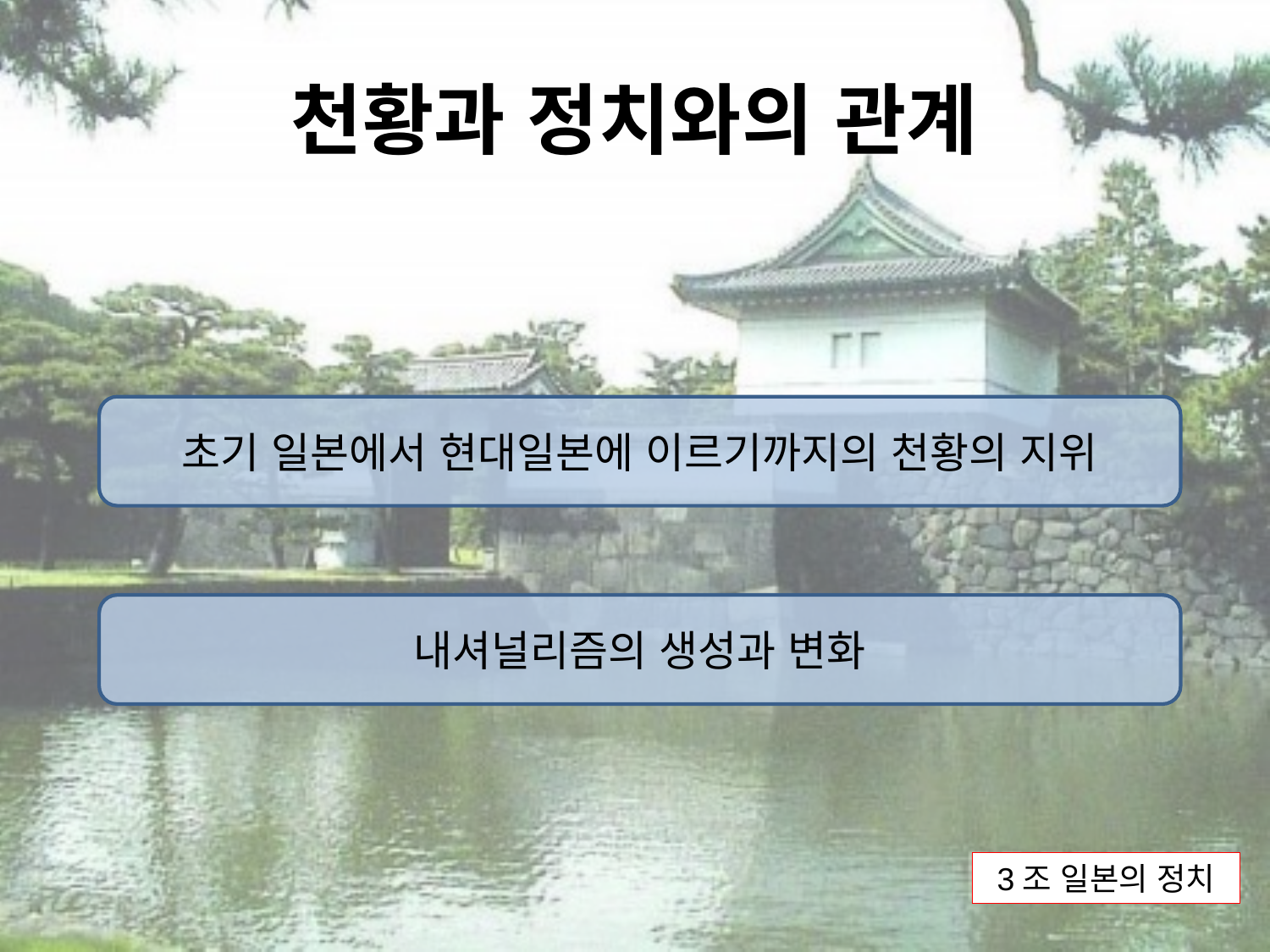

# 천황과 정치와의 관계
초기 일본에서 현대일본에 이르기까지의 천황의 지위
내셔널리즘의 생성과 변화
3조 일본의 정치